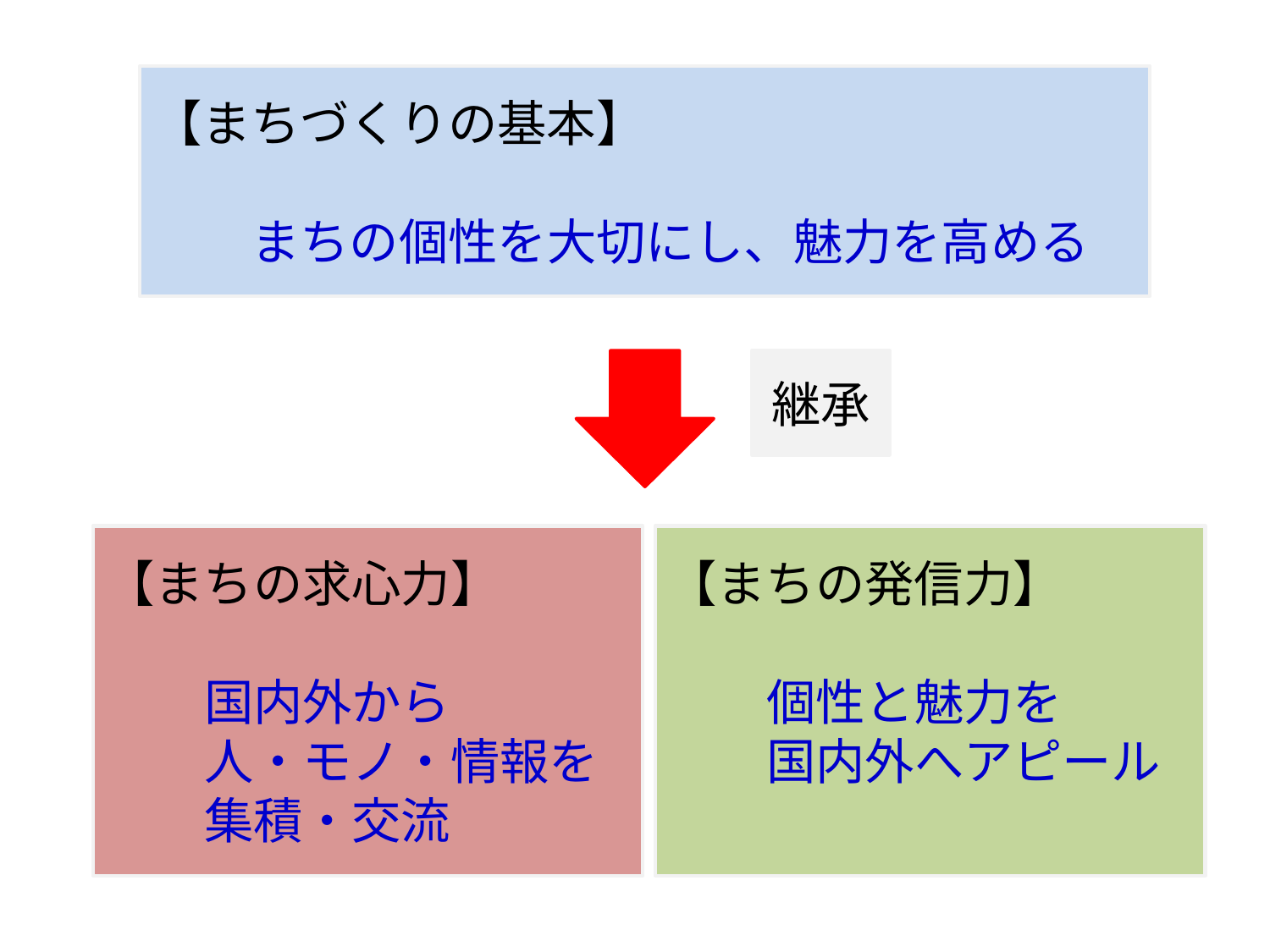

【まちづくりの基本】

　　まちの個性を大切にし、魅力を高める

継承
【まちの求心力】

　　国内外から
　　人・モノ・情報を
　　集積・交流
【まちの発信力】

　　個性と魅力を
　　国内外へアピール